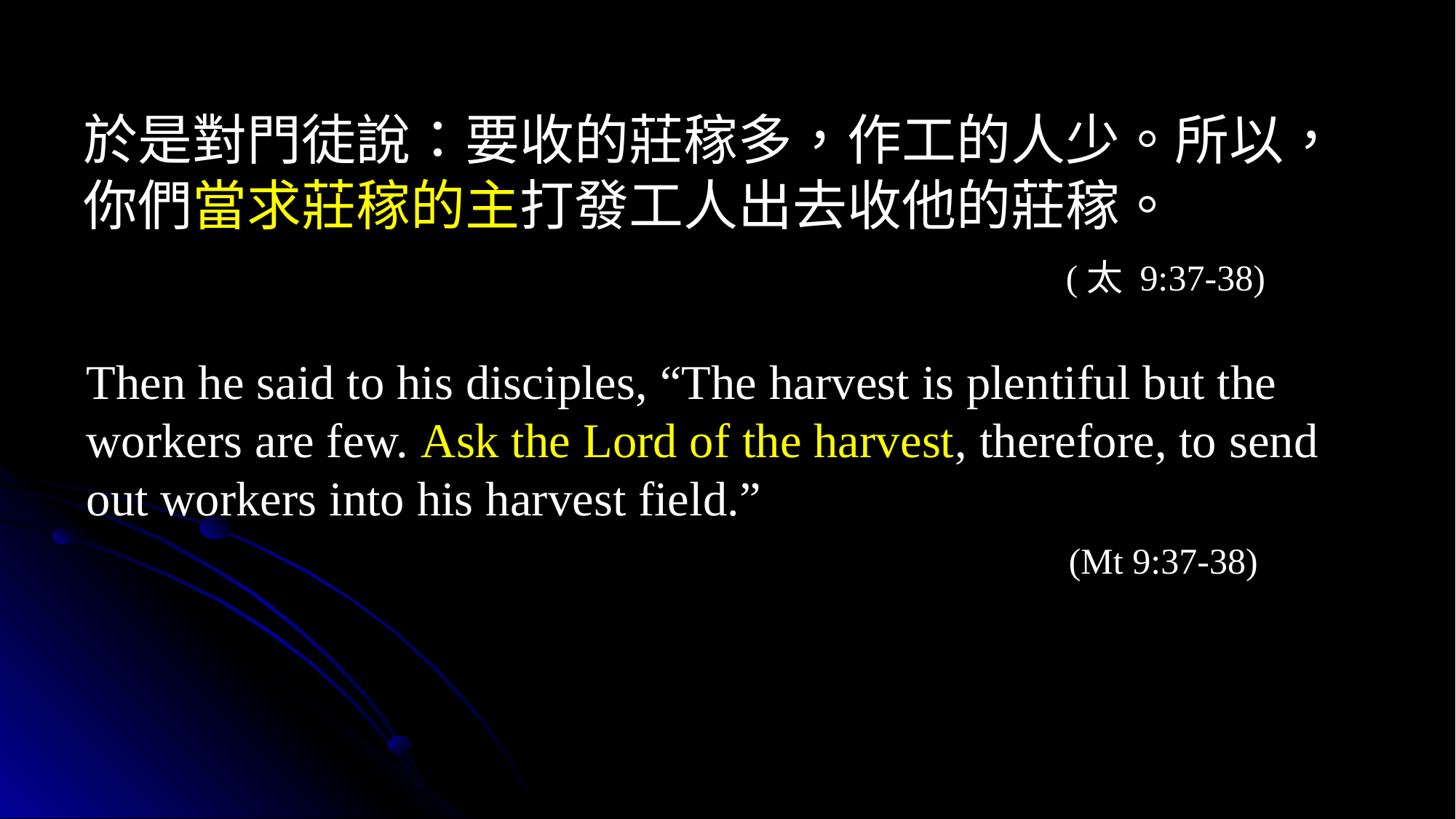

於是對門徒說：要收的莊稼多，作工的人少。所以，你們當求莊稼的主打發工人出去收他的莊稼。				    						(太 9:37-38)
Then he said to his disciples, “The harvest is plentiful but the workers are few. Ask the Lord of the harvest, therefore, to send out workers into his harvest field.”														(Mt 9:37-38)